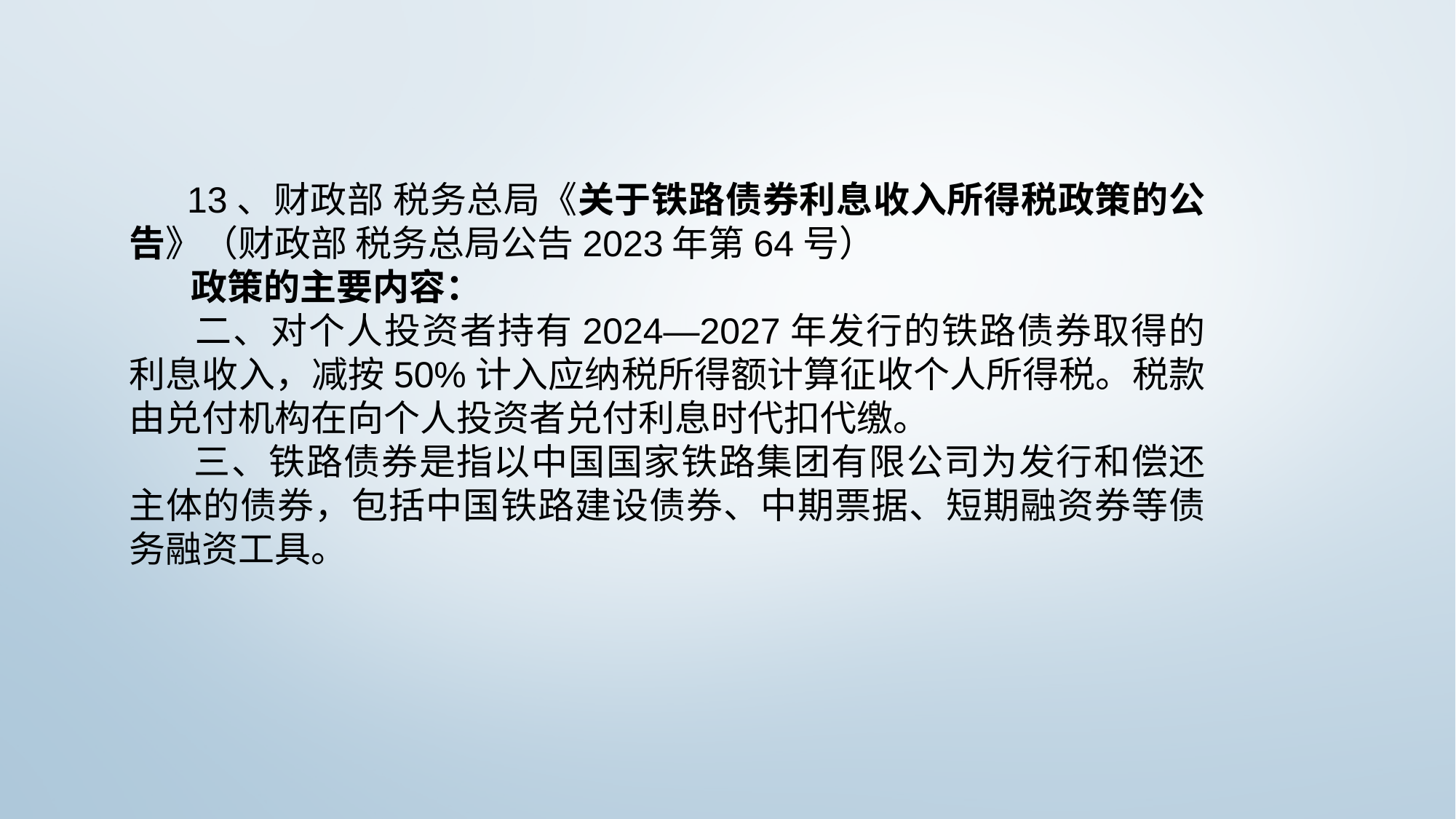

13、财政部 税务总局《关于铁路债券利息收入所得税政策的公告》（财政部 税务总局公告2023年第64号）
  政策的主要内容：
  二、对个人投资者持有2024—2027年发行的铁路债券取得的利息收入，减按50%计入应纳税所得额计算征收个人所得税。税款由兑付机构在向个人投资者兑付利息时代扣代缴。
  三、铁路债券是指以中国国家铁路集团有限公司为发行和偿还主体的债券，包括中国铁路建设债券、中期票据、短期融资券等债务融资工具。